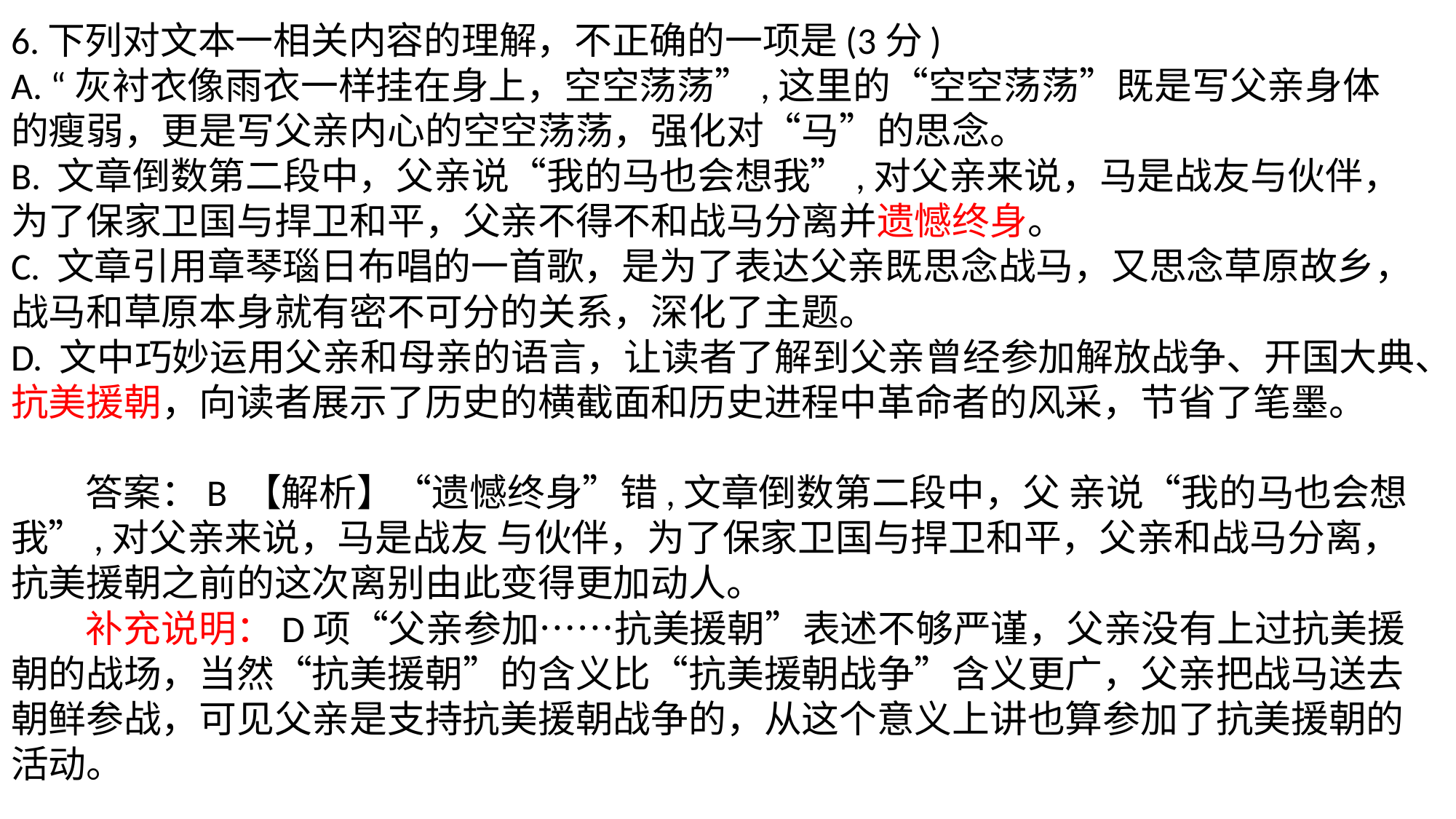

6.下列对文本一相关内容的理解，不正确的一项是(3分)
A. “灰衬衣像雨衣一样挂在身上，空空荡荡”,这里的“空空荡荡”既是写父亲身体的瘦弱，更是写父亲内心的空空荡荡，强化对“马”的思念。
B. 文章倒数第二段中，父亲说“我的马也会想我”,对父亲来说，马是战友与伙伴，为了保家卫国与捍卫和平，父亲不得不和战马分离并遗憾终身。
C. 文章引用章琴瑙日布唱的一首歌，是为了表达父亲既思念战马，又思念草原故乡，战马和草原本身就有密不可分的关系，深化了主题。
D. 文中巧妙运用父亲和母亲的语言，让读者了解到父亲曾经参加解放战争、开国大典、抗美援朝，向读者展示了历史的横截面和历史进程中革命者的风采，节省了笔墨。

        答案：B 【解析】“遗憾终身”错,文章倒数第二段中，父 亲说“我的马也会想我”,对父亲来说，马是战友 与伙伴，为了保家卫国与捍卫和平，父亲和战马分离，抗美援朝之前的这次离别由此变得更加动人。
        补充说明：D项“父亲参加……抗美援朝”表述不够严谨，父亲没有上过抗美援朝的战场，当然“抗美援朝”的含义比“抗美援朝战争”含义更广，父亲把战马送去朝鲜参战，可见父亲是支持抗美援朝战争的，从这个意义上讲也算参加了抗美援朝的活动。